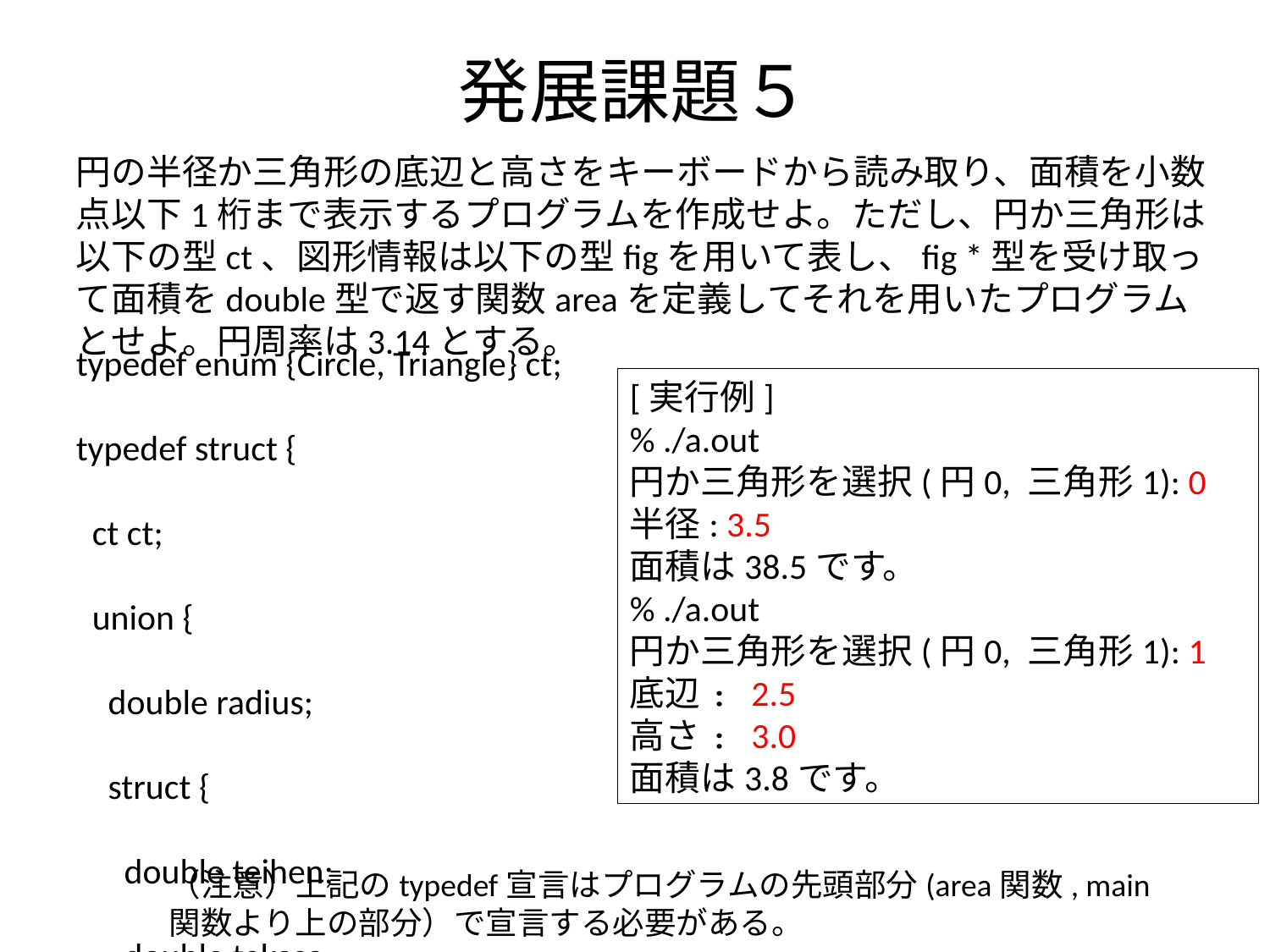

# 発展課題５
円の半径か三角形の底辺と高さをキーボードから読み取り、面積を小数点以下1桁まで表示するプログラムを作成せよ。ただし、円か三角形は以下の型ct、図形情報は以下の型figを用いて表し、fig *型を受け取って面積をdouble型で返す関数areaを定義してそれを用いたプログラムとせよ。円周率は3.14とする。
typedef enum {Circle, Triangle} ct;
typedef struct {
  ct ct;
  union {
    double radius;
    struct {
      double teihen;
      double takasa;
    } tri;
  } info;
} fig;
double area (fig * fig) { … }
[実行例]
% ./a.out
円か三角形を選択(円0, 三角形1): 0
半径: 3.5
面積は38.5です。
% ./a.out
円か三角形を選択(円0, 三角形1): 1
底辺: 2.5
高さ: 3.0
面積は3.8です。
（注意）上記のtypedef宣言はプログラムの先頭部分(area関数, main関数より上の部分）で宣言する必要がある。